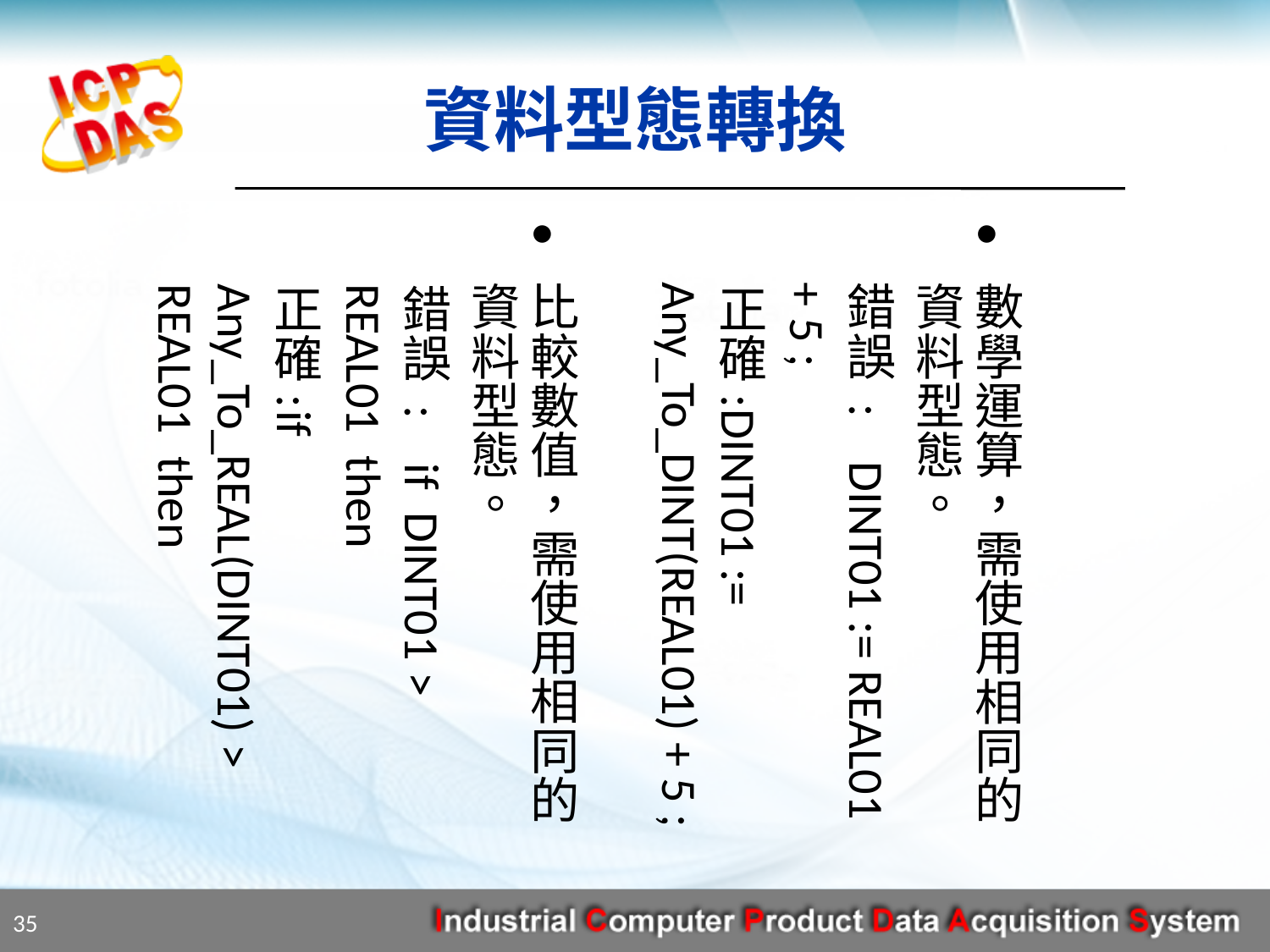

資料型態轉換
數學運算，需使用相同的資料型態。
	錯誤 :    DINT01 := REAL01 + 5 ;
正確:	DINT01 := Any_To_DINT(REAL01) + 5 ;

比較數值，需使用相同的資料型態。
錯誤 :    if  DINT01 > REAL01  then
正確:	if  Any_To_REAL(DINT01) > REAL01  then

35